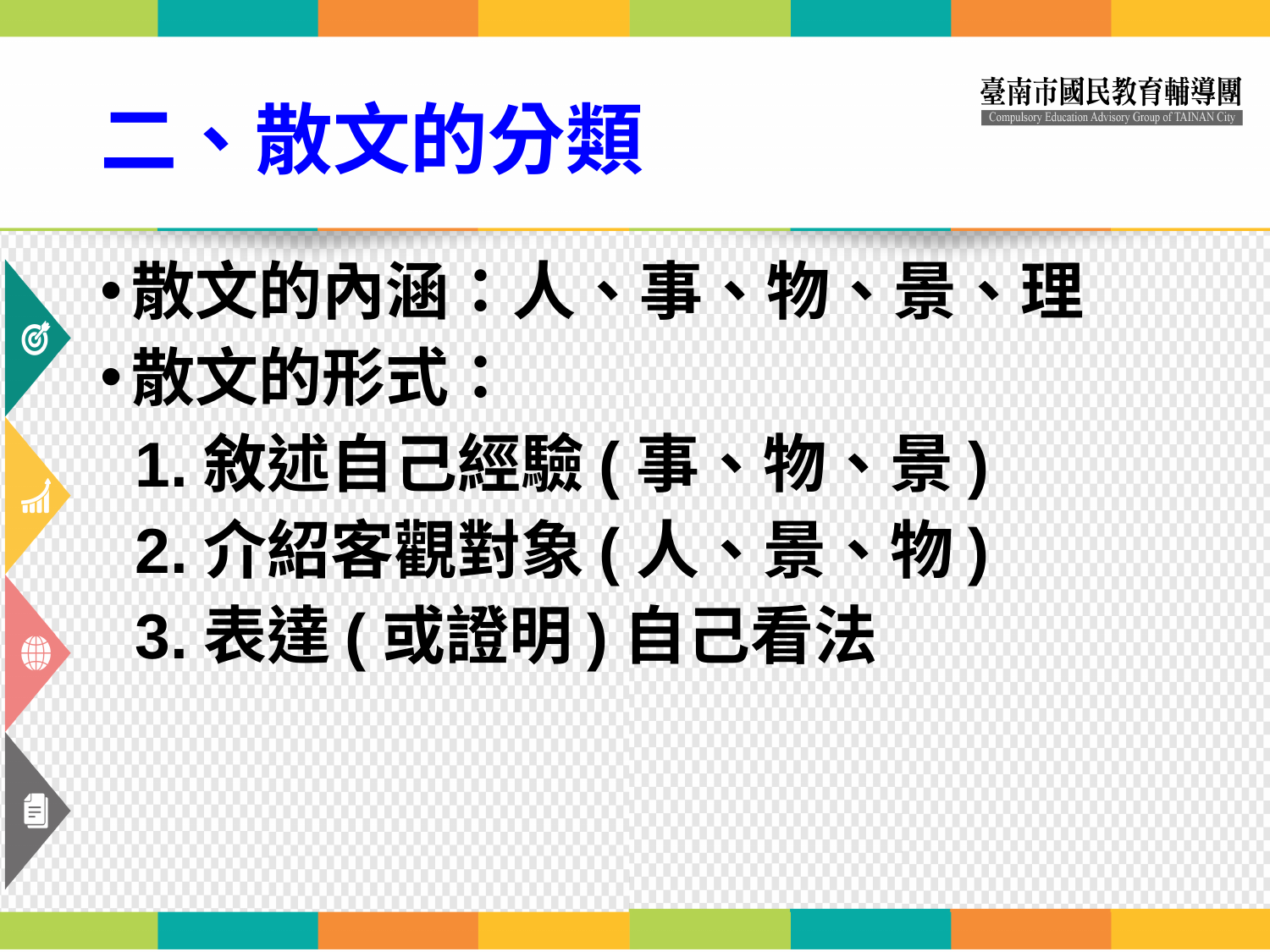

# 二、散文的分類
散文的內涵：人、事、物、景、理
散文的形式：
  1.敘述自己經驗(事、物、景)
  2.介紹客觀對象(人、景、物)
  3.表達(或證明)自己看法